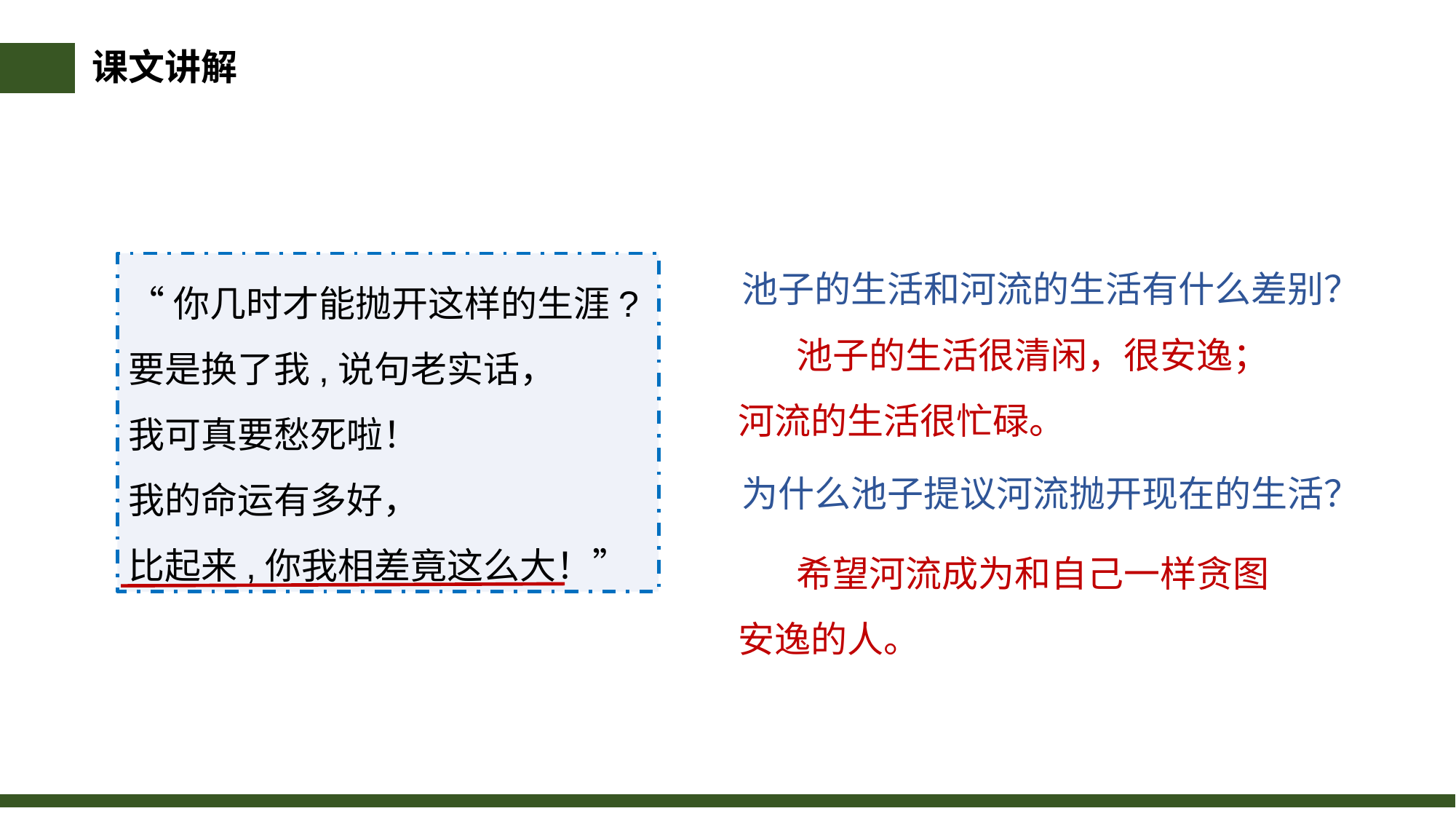

课文讲解
池子的生活和河流的生活有什么差别？
“你几时才能抛开这样的生涯?
要是换了我,说句老实话，
我可真要愁死啦！
我的命运有多好，
比起来,你我相差竟这么大！”
      池子的生活很清闲，很安逸；河流的生活很忙碌。
为什么池子提议河流抛开现在的生活？
      希望河流成为和自己一样贪图安逸的人。